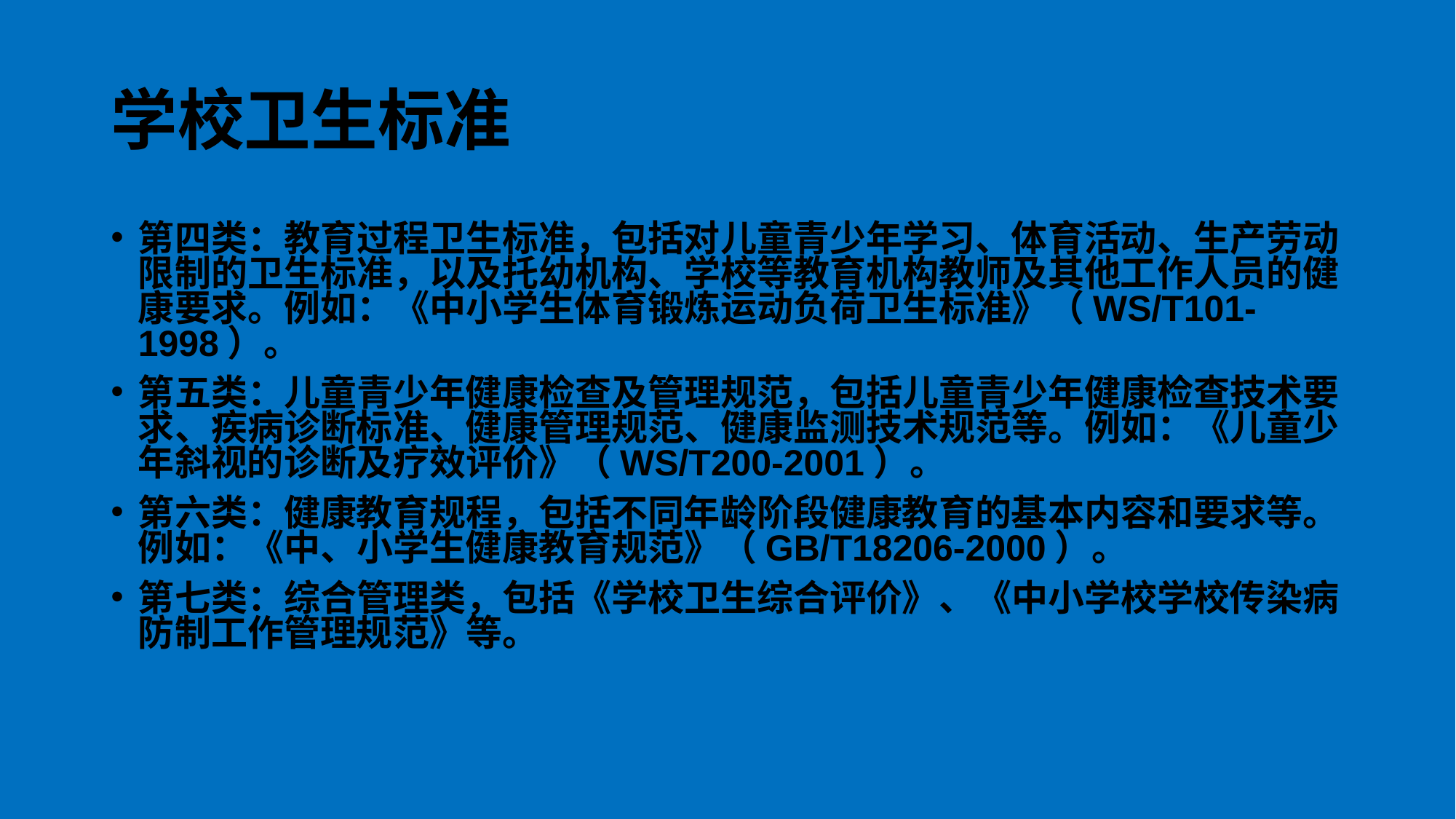

# 学校卫生标准
第四类：教育过程卫生标准，包括对儿童青少年学习、体育活动、生产劳动限制的卫生标准，以及托幼机构、学校等教育机构教师及其他工作人员的健康要求。例如：《中小学生体育锻炼运动负荷卫生标准》（WS/T101-1998）。
第五类：儿童青少年健康检查及管理规范，包括儿童青少年健康检查技术要求、疾病诊断标准、健康管理规范、健康监测技术规范等。例如：《儿童少年斜视的诊断及疗效评价》（WS/T200-2001）。
第六类：健康教育规程，包括不同年龄阶段健康教育的基本内容和要求等。例如：《中、小学生健康教育规范》（GB/T18206-2000）。
第七类：综合管理类，包括《学校卫生综合评价》、《中小学校学校传染病防制工作管理规范》等。